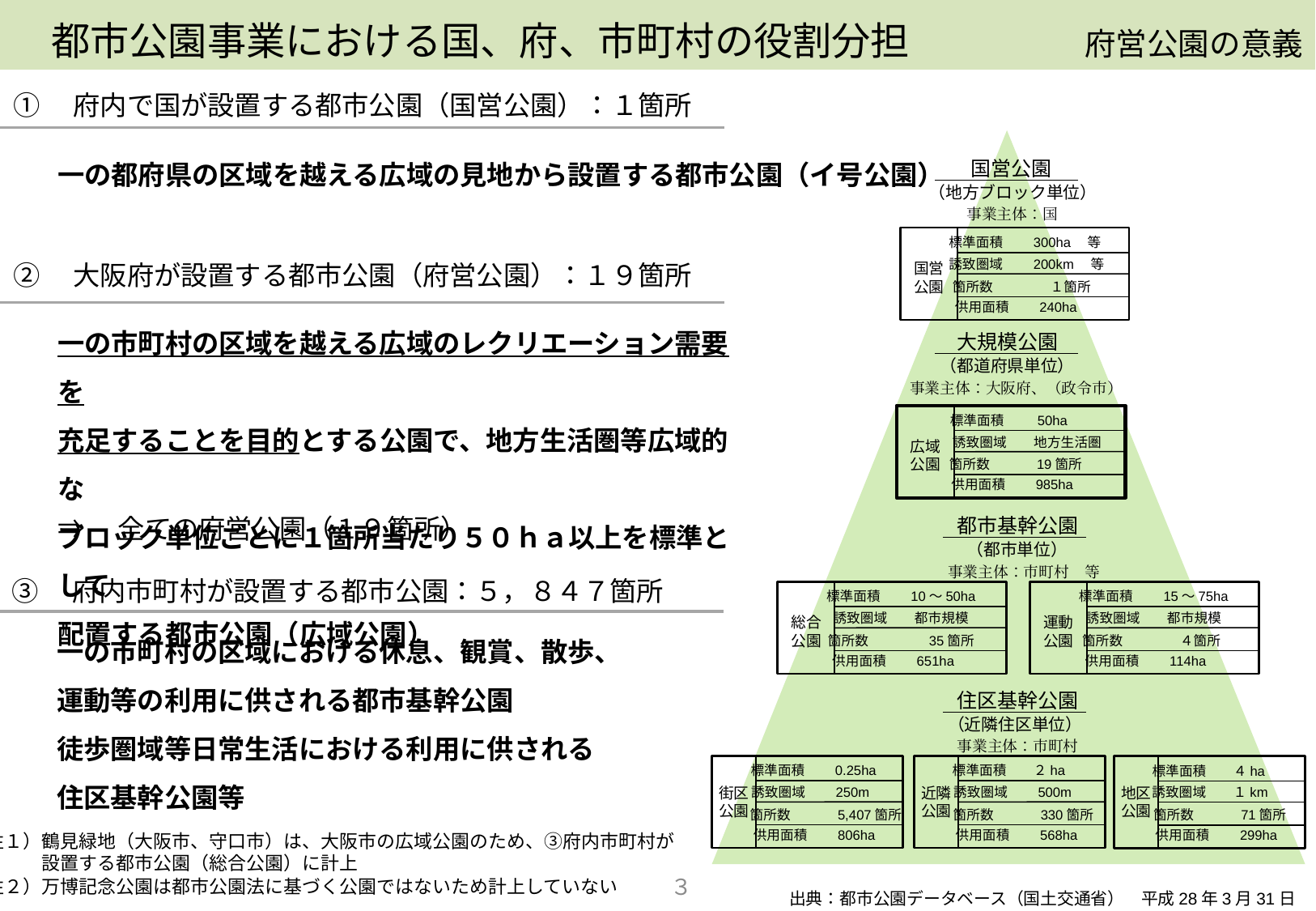

都市公園事業における国、府、市町村の役割分担
　府営公園の意義
①　府内で国が設置する都市公園（国営公園）：１箇所

国営公園
（地方ブロック単位）
事業主体：国
一の都府県の区域を越える広域の見地から設置する都市公園（イ号公園）

標準面積　　300ha　等
誘致圏域　　200km　等
国営
公園
箇所数　 　　　１箇所
供用面積　　240ha
②　大阪府が設置する都市公園（府営公園）：１９箇所
一の市町村の区域を越える広域のレクリエーション需要を
充足することを目的とする公園で、地方生活圏等広域的な
ブロック単位ごとに１箇所当たり５０ｈａ以上を標準として
配置する都市公園（広域公園）
大規模公園
（都道府県単位）
事業主体：大阪府、（政令市）

標準面積　　 50ha
誘致圏域　　地方生活圏
広域
公園
箇所数　 　　19箇所
供用面積　　985ha
⇒　全ての府営公園（１９箇所）
都市基幹公園
（都市単位）
事業主体：市町村　等
③　府内市町村が設置する都市公園：５，８４７箇所

標準面積　　10～50ha
誘致圏域　　都市規模
総合
公園
箇所数　 　　　35箇所
供用面積　　651ha

標準面積　　15～75ha
誘致圏域　　都市規模
運動
公園
箇所数　 　　　４箇所
供用面積　　114ha
一の市町村の区域における休息、観賞、散歩、
運動等の利用に供される都市基幹公園
徒歩圏域等日常生活における利用に供される
住区基幹公園等
住区基幹公園
（近隣住区単位）
事業主体：市町村

標準面積　　0.25ha
街区
公園
誘致圏域　　250m
箇所数　 　　5,407箇所
供用面積　　806ha

標準面積　　２ha
近隣
公園
誘致圏域　　500m
箇所数　 　　330箇所
供用面積　　568ha

標準面積　　４ha
地区
公園
誘致圏域　　１km
箇所数　 　　71箇所
供用面積　　299ha
（注１）鶴見緑地（大阪市、守口市）は、大阪市の広域公園のため、③府内市町村が
　　　　設置する都市公園（総合公園）に計上
（注２）万博記念公園は都市公園法に基づく公園ではないため計上していない
３
出典：都市公園データベース（国土交通省）　平成28年3月31日